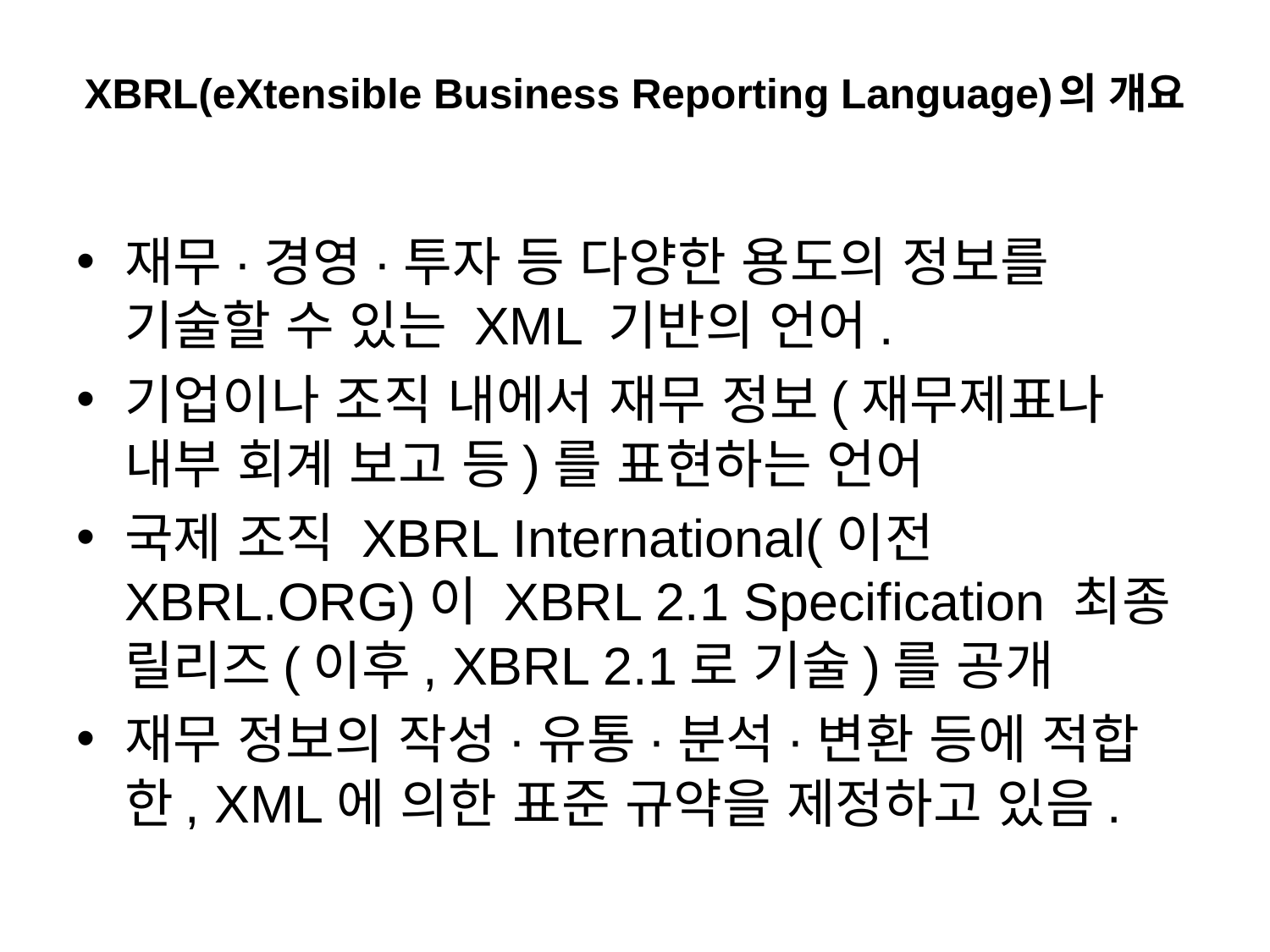

# XBRL(eXtensible Business Reporting Language)의 개요
재무·경영·투자 등 다양한 용도의 정보를 기술할 수 있는 XML 기반의 언어.
기업이나 조직 내에서 재무 정보(재무제표나 내부 회계 보고 등)를 표현하는 언어
국제 조직 XBRL International(이전 XBRL.ORG)이 XBRL 2.1 Specification 최종 릴리즈(이후, XBRL 2.1로 기술)를 공개
재무 정보의 작성·유통·분석·변환 등에 적합한, XML에 의한 표준 규약을 제정하고 있음.